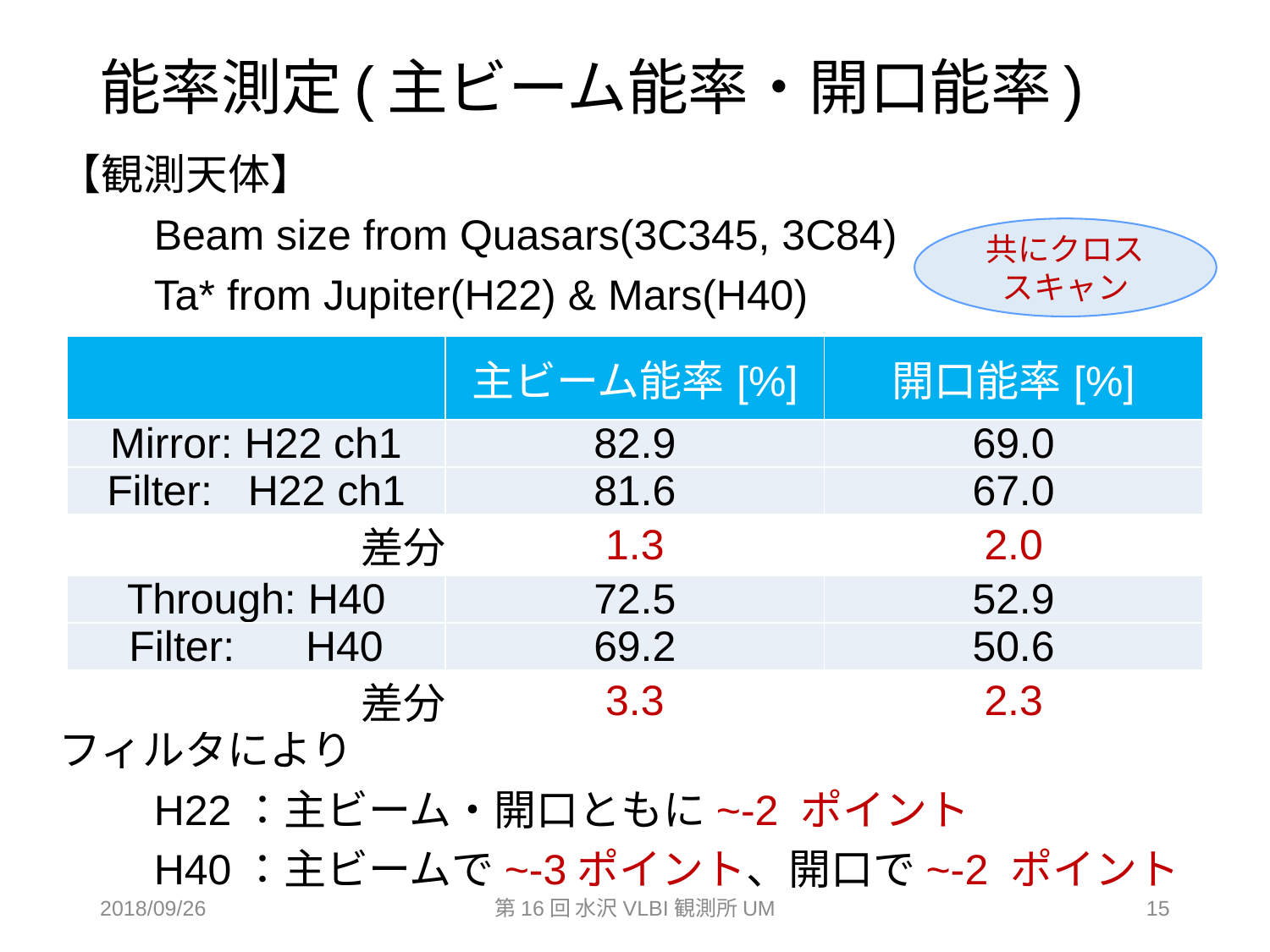

# 能率測定(主ビーム能率・開口能率)
【観測天体】
　　Beam size from Quasars(3C345, 3C84)
　　Ta* from Jupiter(H22) & Mars(H40)

フィルタにより
　　H22：主ビーム・開口ともに~-2 ポイント
　　H40：主ビームで~-3ポイント、開口で~-2 ポイント
共にクロス
スキャン
|  | 主ビーム能率[%] | 開口能率[%] |
| --- | --- | --- |
| Mirror: H22 ch1 | 82.9 | 69.0 |
| Filter: H22 ch1 | 81.6 | 67.0 |
| 差分 | 1.3 | 2.0 |
| Through: H40 | 72.5 | 52.9 |
| Filter: H40 | 69.2 | 50.6 |
| 差分 | 3.3 | 2.3 |
2018/09/26
第16回 水沢VLBI観測所UM
15